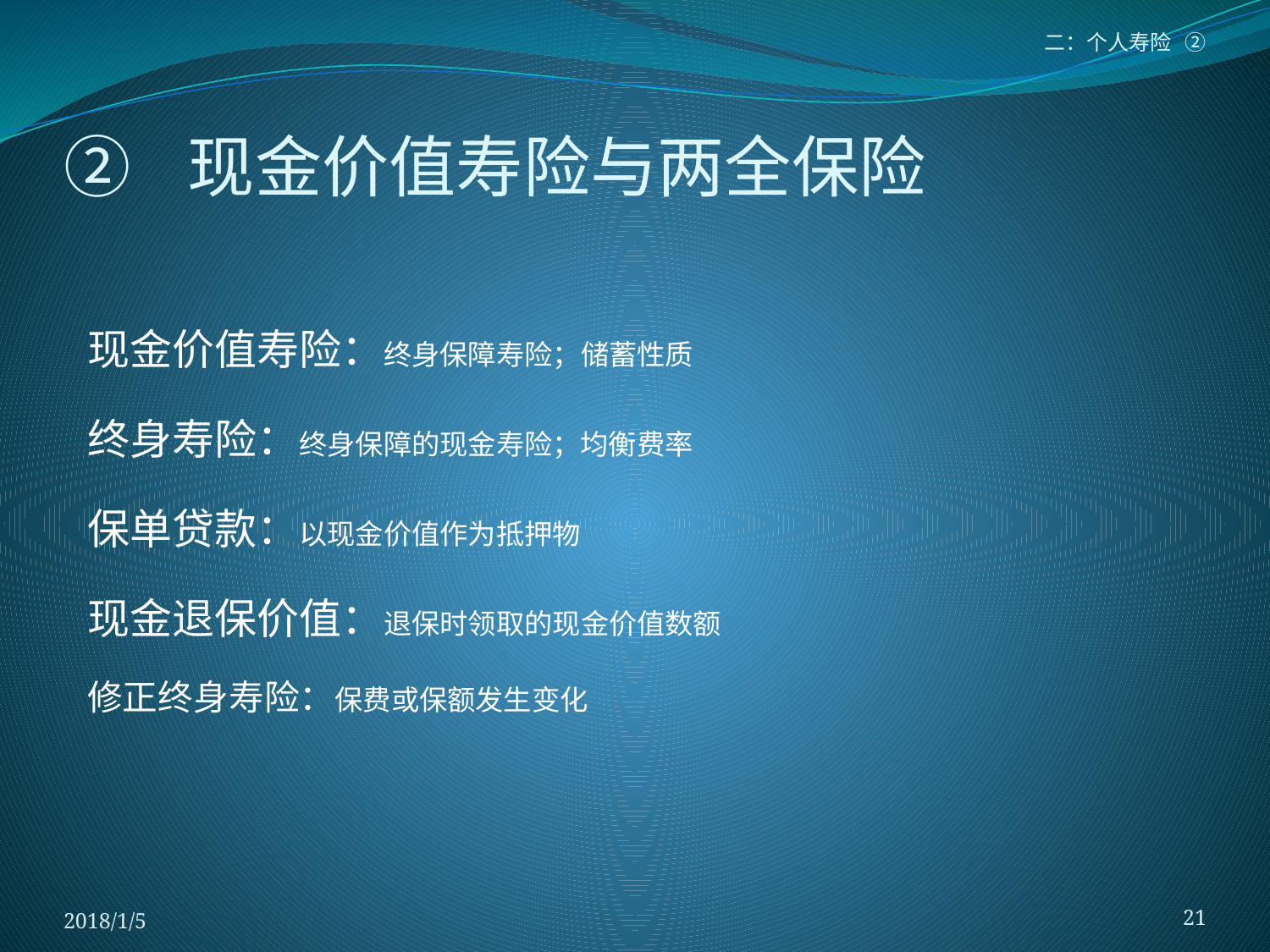

二：个人寿险   ②
# ②   现金价值寿险与两全保险
现金价值寿险：终身保障寿险；储蓄性质
终身寿险：终身保障的现金寿险；均衡费率
保单贷款：以现金价值作为抵押物
现金退保价值：退保时领取的现金价值数额
修正终身寿险：保费或保额发生变化

2018/1/5
21